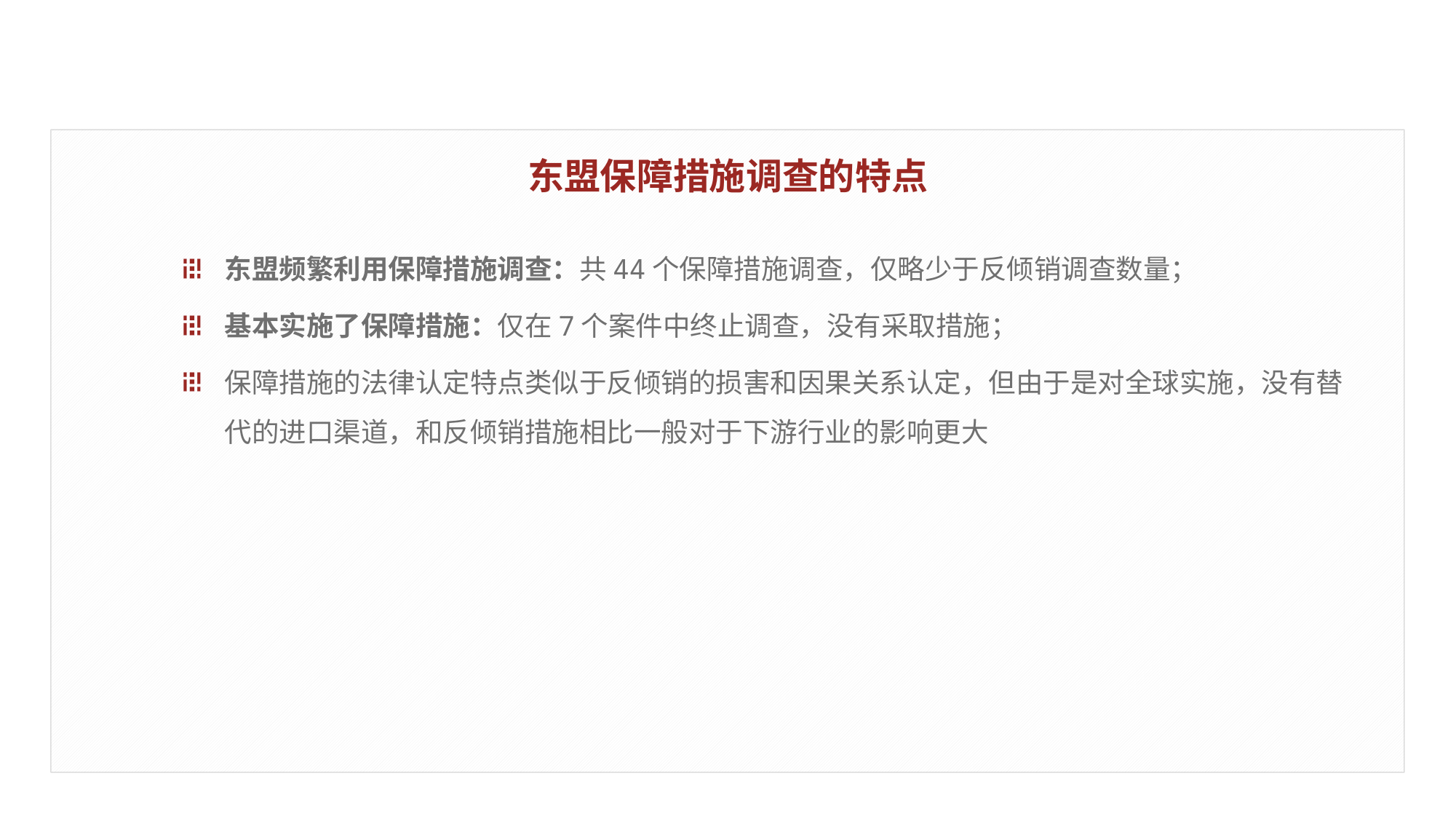

东盟保障措施调查的特点
东盟频繁利用保障措施调查：共44个保障措施调查，仅略少于反倾销调查数量；
基本实施了保障措施：仅在7个案件中终止调查，没有采取措施；
保障措施的法律认定特点类似于反倾销的损害和因果关系认定，但由于是对全球实施，没有替代的进口渠道，和反倾销措施相比一般对于下游行业的影响更大